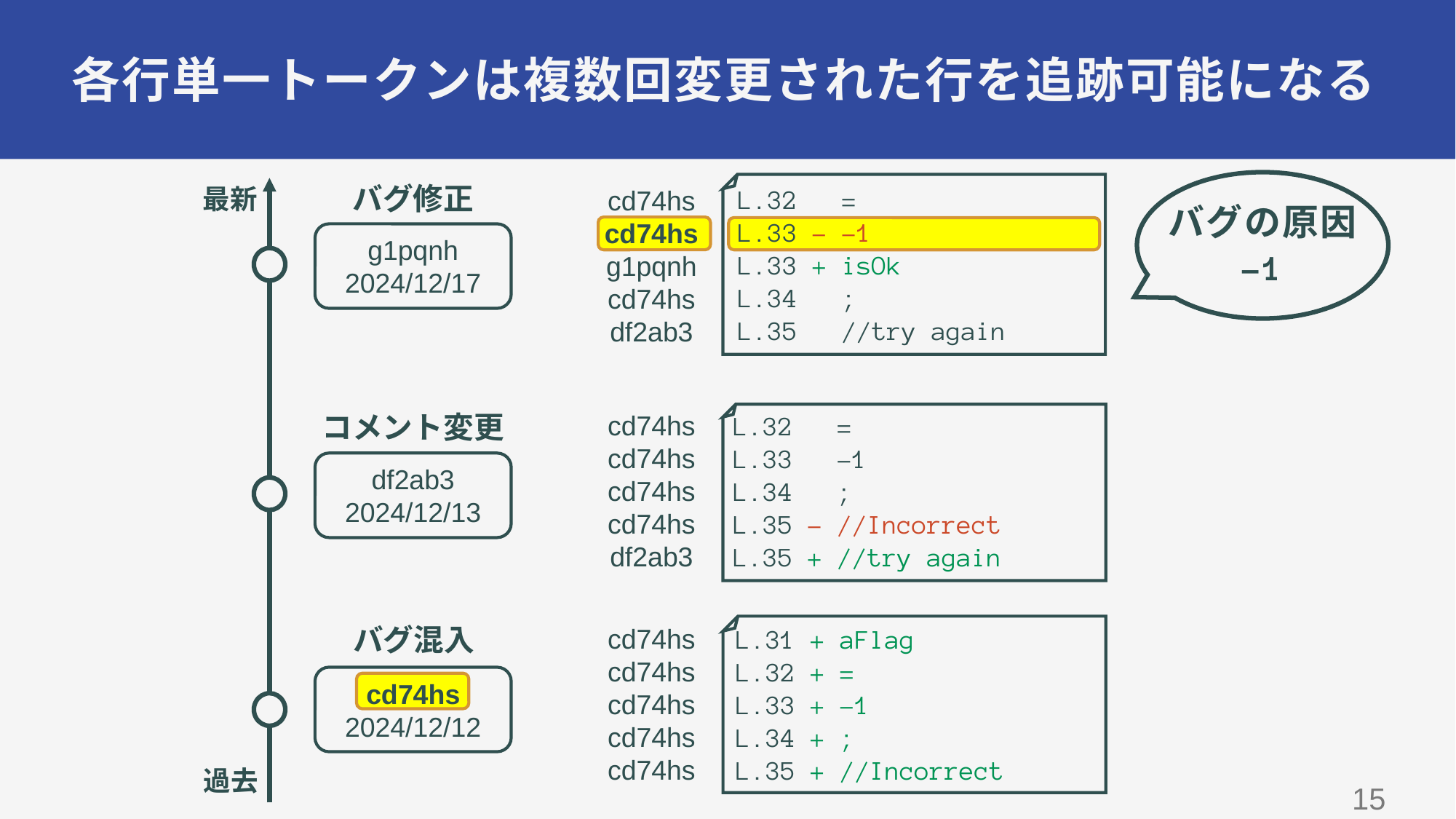

# 各行単一トークンは複数回変更された行を追跡可能になる
バグの原因
-1
バグ修正

最新
L.32   =
L.33 - -1
L.33 + isOk
L.34   ;
L.35   //try again
cd74hs
cd74hs
g1pqnh
cd74hs
df2ab3

g1pqnh
2024/12/17

コメント変更
cd74hs
cd74hs
cd74hs
cd74hs
df2ab3
L.32   =
L.33   -1
L.34   ;
L.35 - //Incorrect
L.35 + //try again

df2ab3
2024/12/13

バグ混入

L.31 + aFlag
L.32 + =
L.33 + -1
L.34 + ;
L.35 + //Incorrect
cd74hs
cd74hs
cd74hs
cd74hs
cd74hs
cd74hs
2024/12/12

過去
15